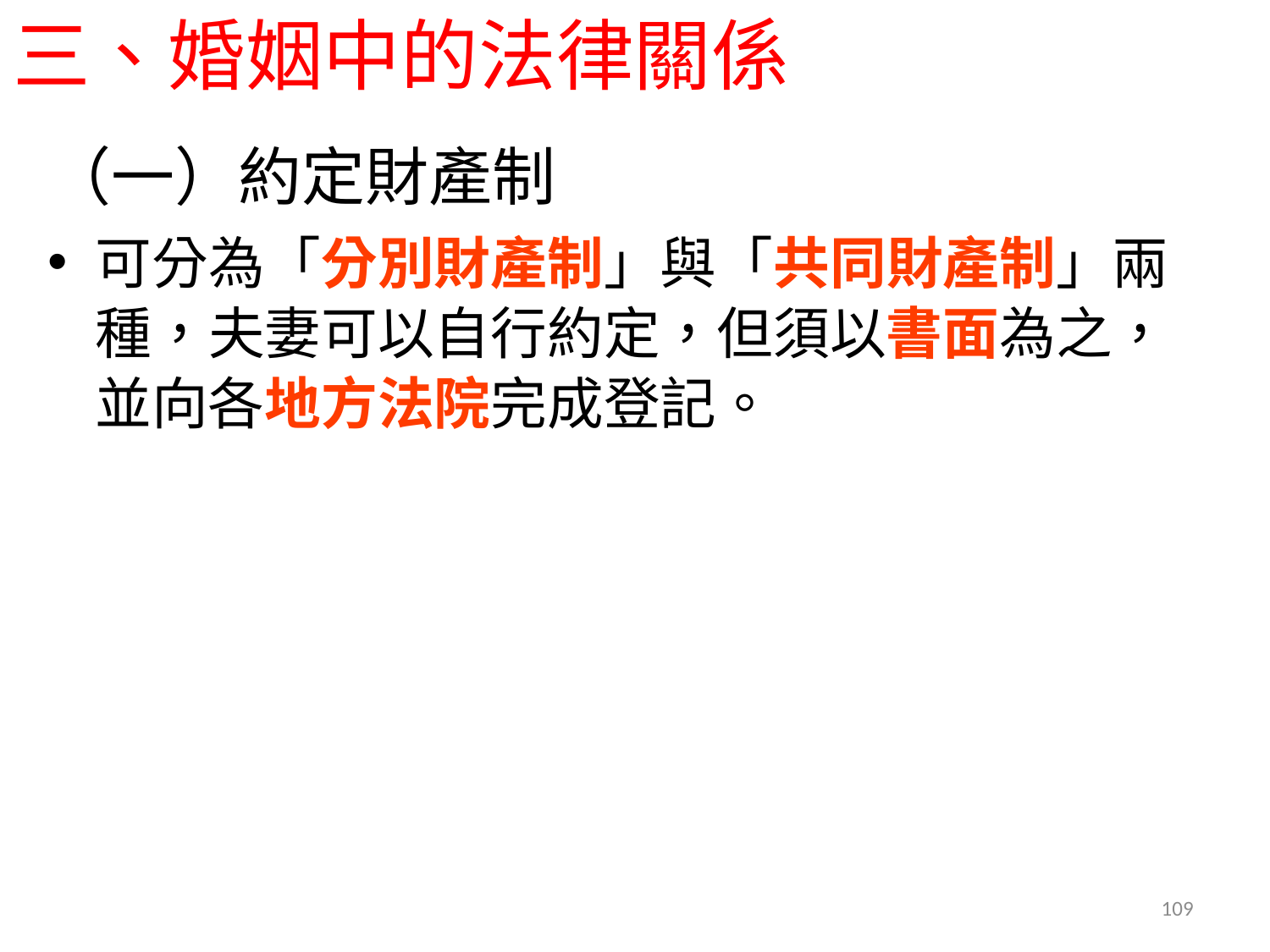

# 三、婚姻中的法律關係
（一）約定財產制
可分為「分別財產制」與「共同財產制」兩種，夫妻可以自行約定，但須以書面為之，並向各地方法院完成登記。
109